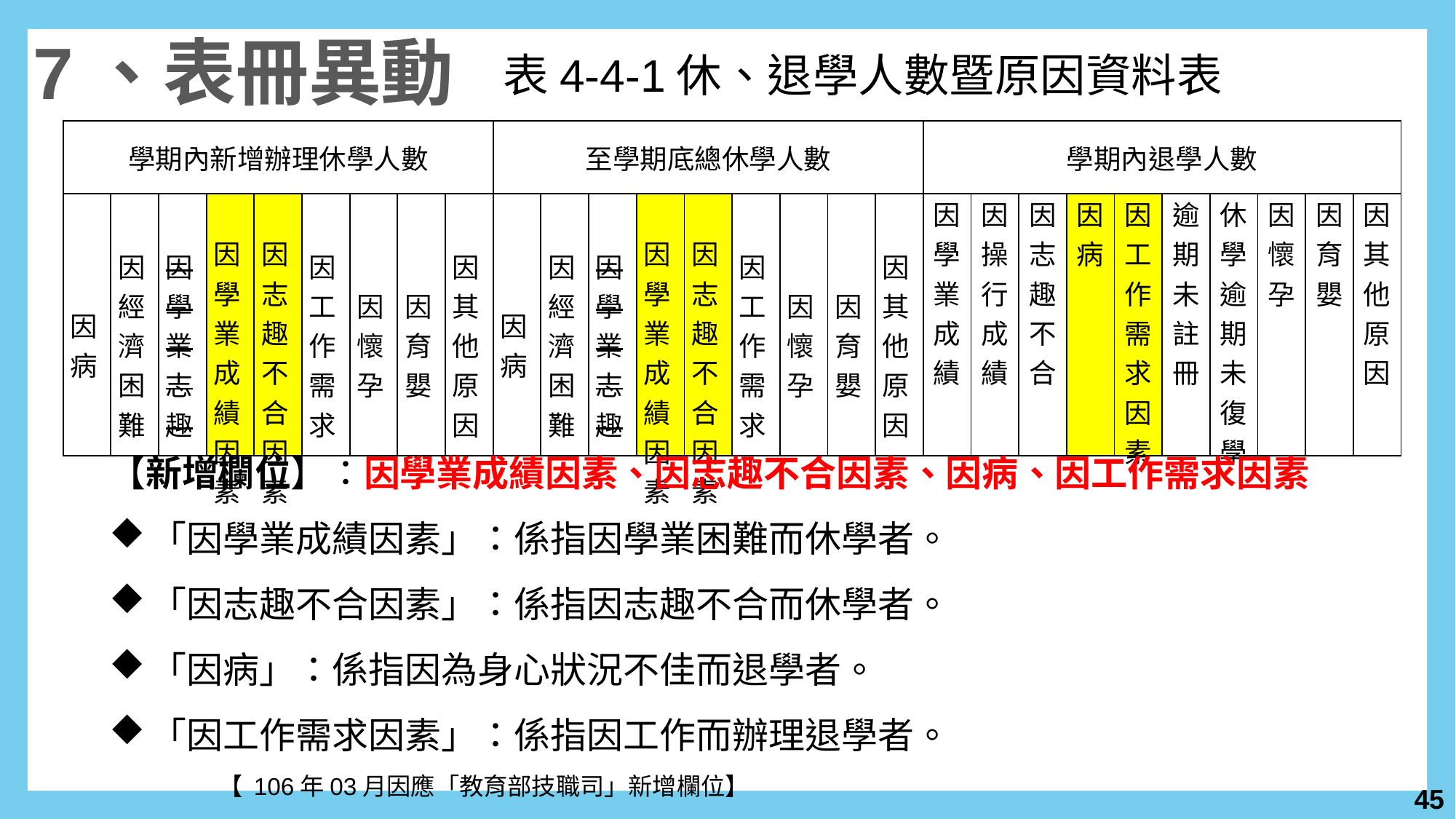

7、表冊異動
表4-4-1休、退學人數暨原因資料表

| 學期內新增辦理休學人數 |  |  |  |  |  |  |  |  | 至學期底總休學人數 |  |  |  |  |  |  |  |  | 學期內退學人數 |  |  |  |  |  |  |  |  |  |
| --- | --- | --- | --- | --- | --- | --- | --- | --- | --- | --- | --- | --- | --- | --- | --- | --- | --- | --- | --- | --- | --- | --- | --- | --- | --- | --- | --- |
| 因病 | 因經濟困難 | 因學業志趣 | 因學業成績因素 | 因志趣不合因素 | 因工作需求 | 因懷孕 | 因育嬰 | 因其他原因 | 因病 | 因經濟困難 | 因學業志趣 | 因學業成績因素 | 因志趣不合因素 | 因工作需求 | 因懷孕 | 因育嬰 | 因其他原因 | 因學業 成績 | 因操行 成績 | 因志趣 不合 | 因病 | 因工作需求因素 | 逾期 未註冊 | 休學逾期未復學 | 因懷孕 | 因育嬰 | 因其他原因 |
【新增欄位】：因學業成績因素、因志趣不合因素、因病、因工作需求因素
「因學業成績因素」：係指因學業困難而休學者。
「因志趣不合因素」：係指因志趣不合而休學者。
「因病」：係指因為身心狀況不佳而退學者。
「因工作需求因素」：係指因工作而辦理退學者。
	【 106年03月因應「教育部技職司」新增欄位】
45